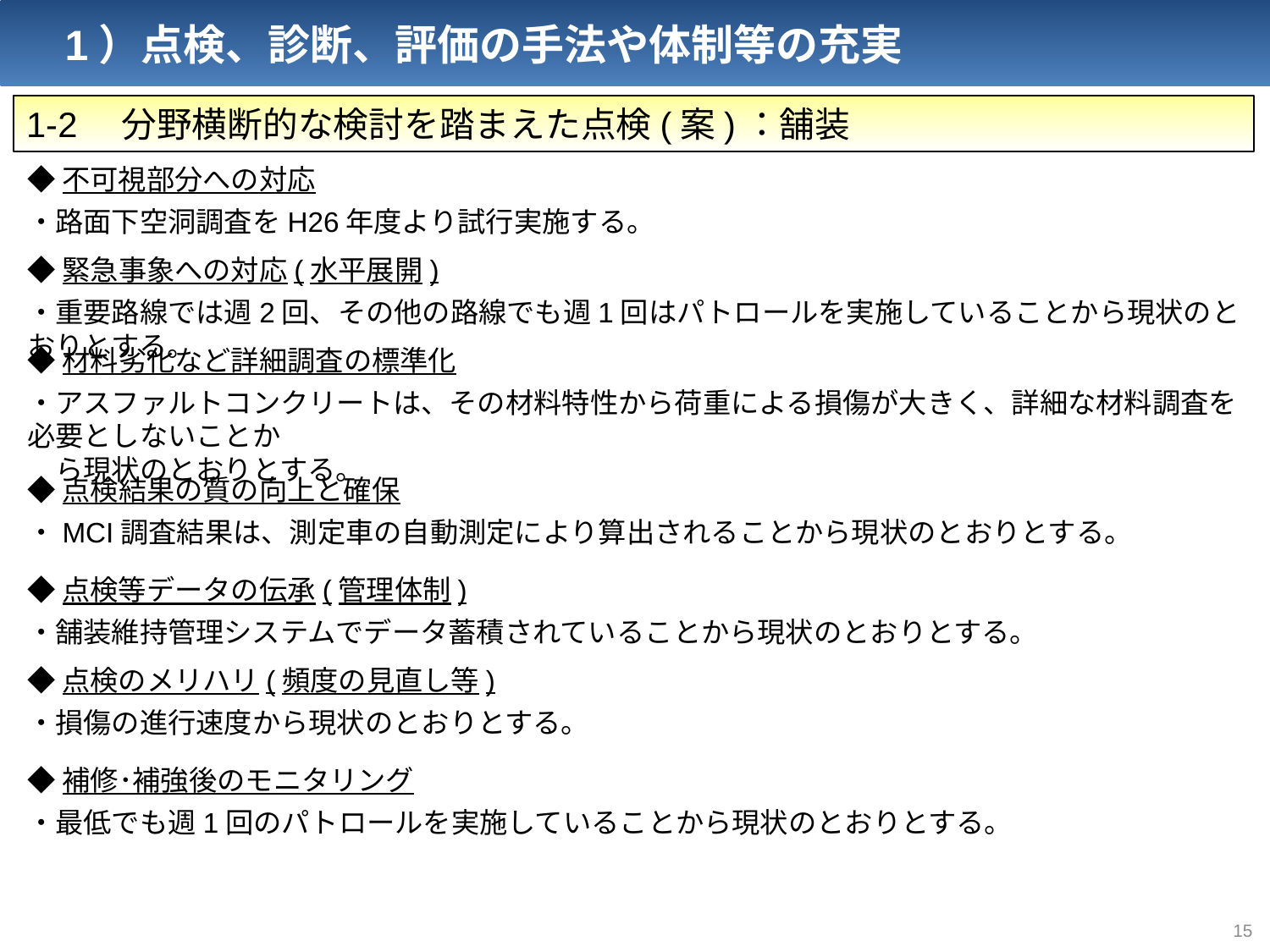

1）点検、診断、評価の手法や体制等の充実
1-2　分野横断的な検討を踏まえた点検(案)：舗装
◆不可視部分への対応

・路面下空洞調査をH26年度より試行実施する。
◆緊急事象への対応(水平展開)

・重要路線では週2回、その他の路線でも週1回はパトロールを実施していることから現状のとおりとする。
◆材料劣化など詳細調査の標準化

・アスファルトコンクリートは、その材料特性から荷重による損傷が大きく、詳細な材料調査を必要としないことか
　ら現状のとおりとする。
◆点検結果の質の向上と確保

・MCI調査結果は、測定車の自動測定により算出されることから現状のとおりとする。
◆点検等データの伝承(管理体制)

・舗装維持管理システムでデータ蓄積されていることから現状のとおりとする。
◆点検のメリハリ(頻度の見直し等)

・損傷の進行速度から現状のとおりとする。
◆補修･補強後のモニタリング

・最低でも週1回のパトロールを実施していることから現状のとおりとする。
15